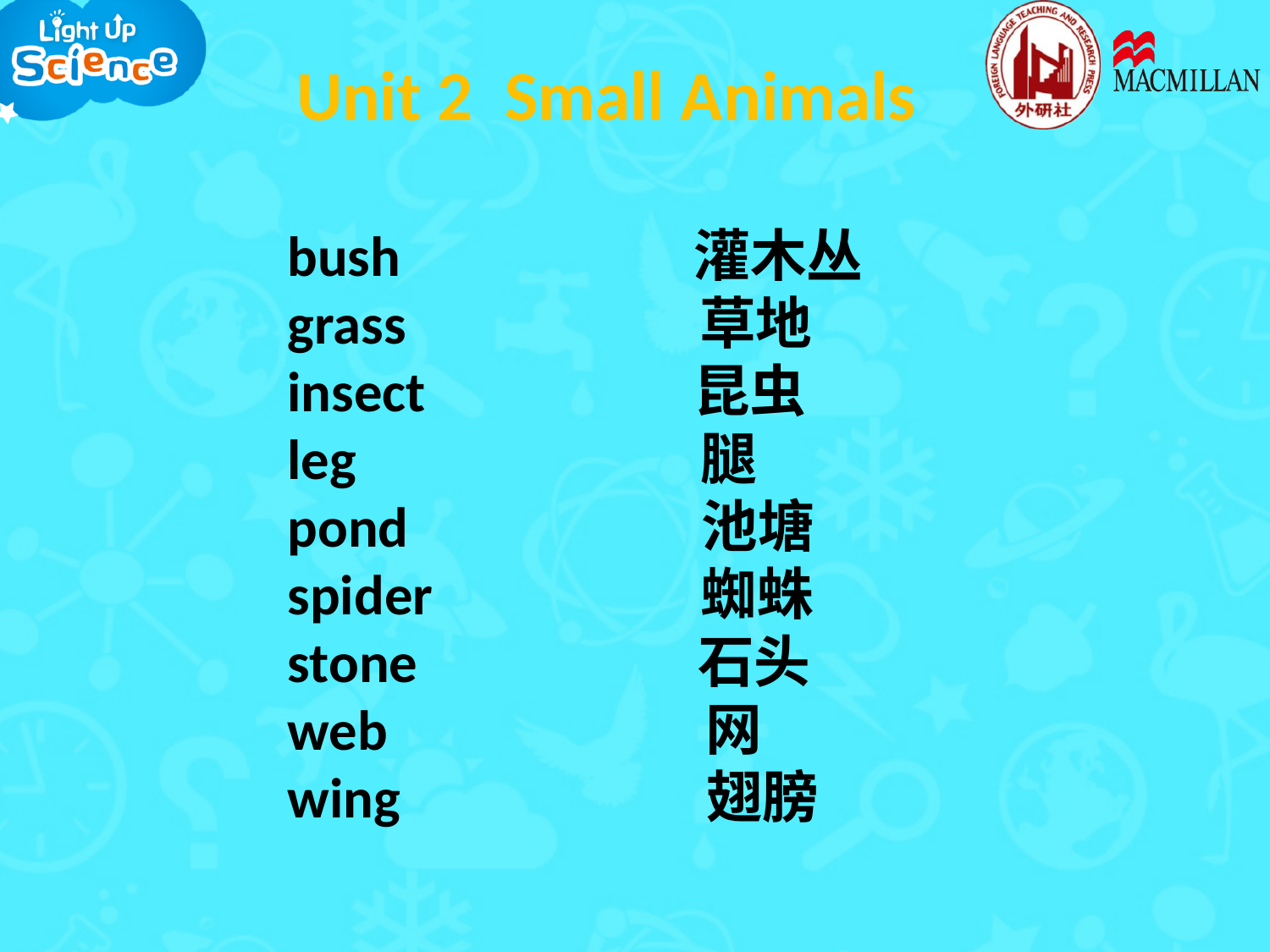

Unit 2  Small Animals

bush                      灌木丛
grass                      草地
insect                    昆虫
leg                          腿
pond                      池塘
spider                    蜘蛛
stone                     石头
web                        网
wing                       翅膀